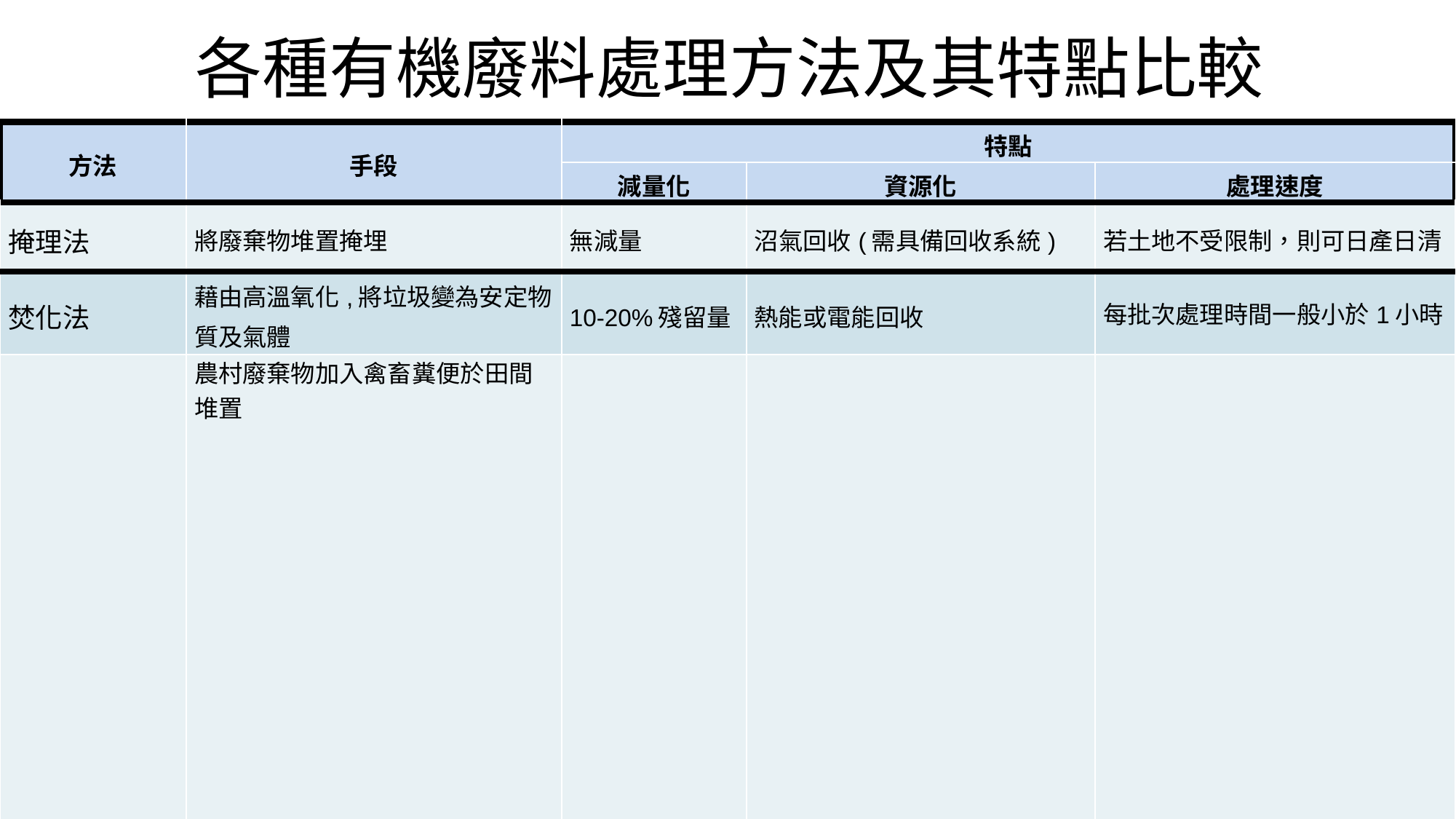

# 各種有機廢料處理方法及其特點比較
| 方法 | 手段 | 特點 |  |  |
| --- | --- | --- | --- | --- |
|  |  | 減量化 | 資源化 | 處理速度 |
| 掩理法 | 將廢棄物堆置掩埋 | 無減量 | 沼氣回收(需具備回收系統) | 若土地不受限制，則可日產日清 |
| 焚化法 | 藉由高溫氧化,將垃圾變為安定物質及氣體 | 10-20%殘留量 | 熱能或電能回收 | 每批次處理時間一般小於1小時 |
| 傳統堆肥法 | 農村廢棄物加入禽畜糞便於田間堆置 | 若處理前有分檢並完全回收,則不會殘留 | 可產生低品質的有機肥(可能含有重金屬或其他有毒物質 | 2~3個月 |
| 一般高速處理法 | 快速發酵技術配合設備，讓廢棄物和菌種充分混合，控制活化條件，以達到快速發酵目的 |  | 可產生較高品質的有機肥 | 較快者:百威國際(號稱12小時快速發酵);物阜生化科技(約30-45天) |
| 沼氣法 | 經生物厭氧處理，提供沼氣發電，剩餘廢棄物殘渣經處理可作堆肥 |  | 沼氣回收,可產生較高品質的有機肥 | 3個月~1年內開始產生,並在5-10年間達最高峰,之後慢慢下降 |
| 蒸煮處理 | 為處理廢棄物的前置技術，讓其脫臭，殺菌，以減少體積重量，改善堆肥臭味，提升堆肥品質 | 仍會產生無法回收利用殘餘 | 可產生較高品質的有機肥 | 蒸煮過程90分, 之後發酵約1個月 |
| WRP技術 物理－化學法 | 使用機器設備 加以焚化、氣化、熱解 | 無剩餘廢棄物 | 產生甲烷,可發電、產生有機肥料、飼料原料 | 依處理量而有所不同，以分鐘及小時為單位，速度快 |